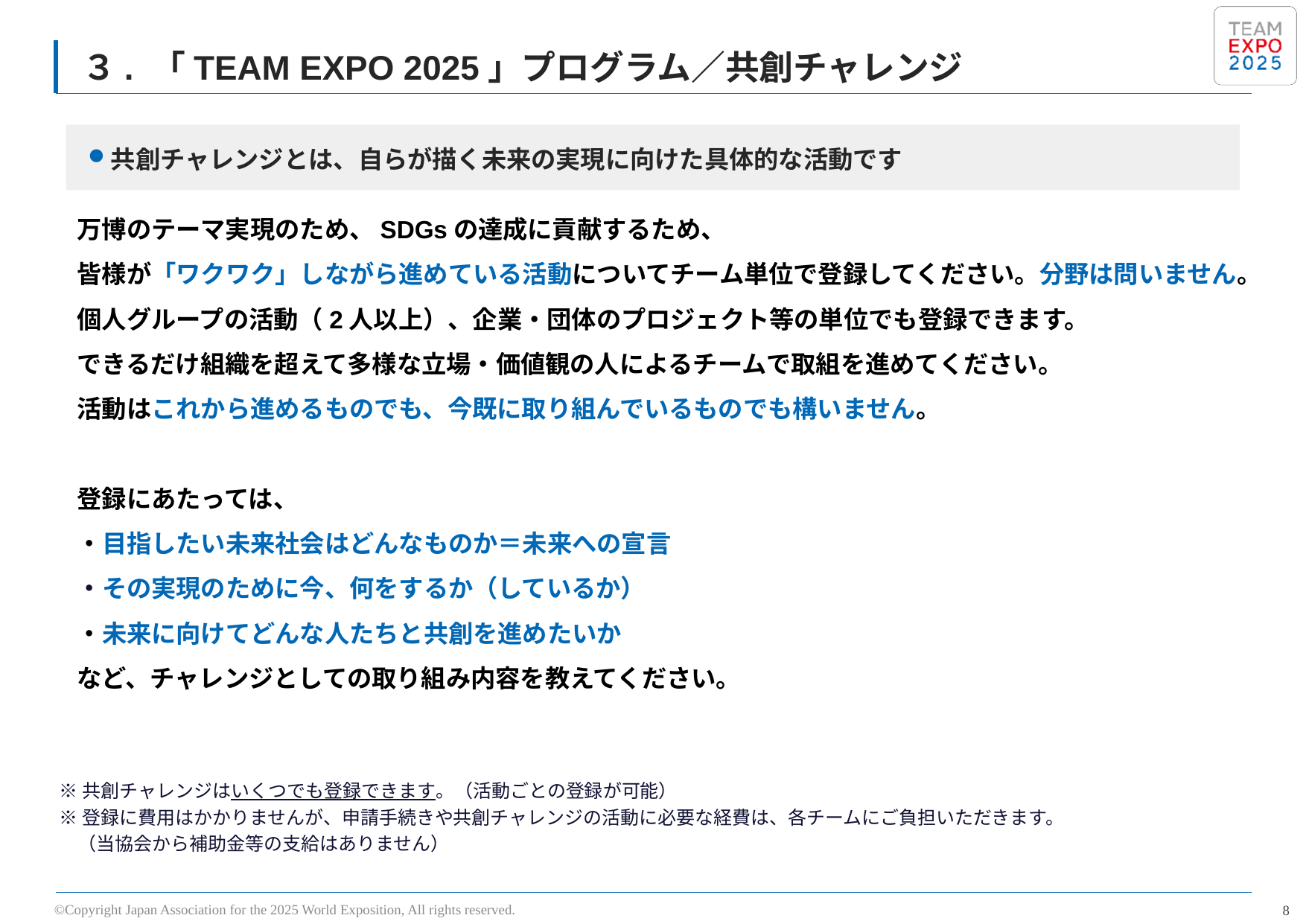

# ３. 「TEAM EXPO 2025」プログラム／共創チャレンジ
共創チャレンジとは、自らが描く未来の実現に向けた具体的な活動です
万博のテーマ実現のため、SDGsの達成に貢献するため、
皆様が「ワクワク」しながら進めている活動についてチーム単位で登録してください。分野は問いません。
個人グループの活動（2人以上）、企業・団体のプロジェクト等の単位でも登録できます。
できるだけ組織を超えて多様な立場・価値観の人によるチームで取組を進めてください。
活動はこれから進めるものでも、今既に取り組んでいるものでも構いません。

登録にあたっては、
・目指したい未来社会はどんなものか＝未来への宣言
・その実現のために今、何をするか（しているか）
・未来に向けてどんな人たちと共創を進めたいか
など、チャレンジとしての取り組み内容を教えてください。

※共創チャレンジはいくつでも登録できます。（活動ごとの登録が可能）
※登録に費用はかかりませんが、申請手続きや共創チャレンジの活動に必要な経費は、各チームにご負担いただきます。
　（当協会から補助金等の支給はありません）
©Copyright Japan Association for the 2025 World Exposition, All rights reserved.
8